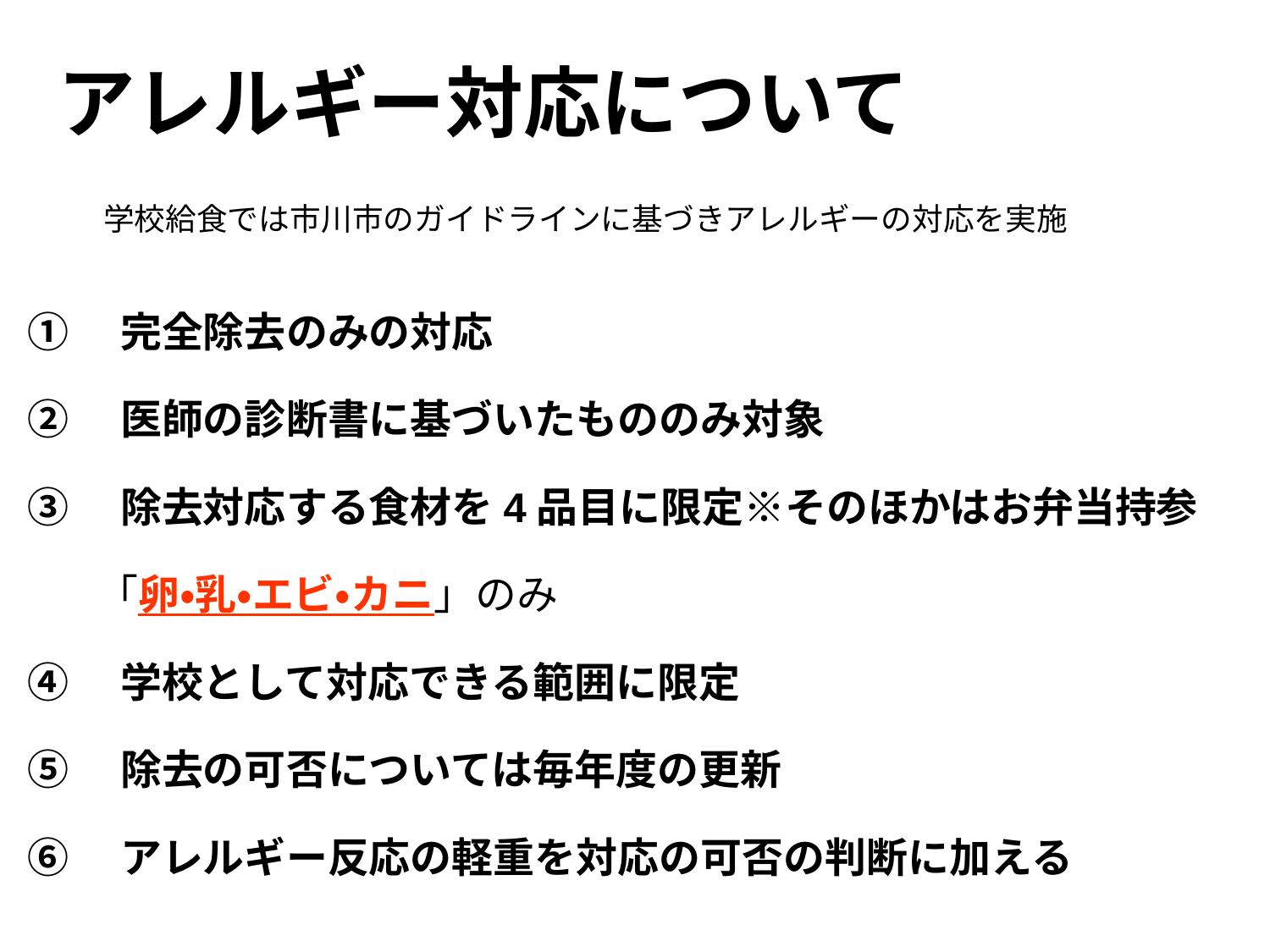

# アレルギー対応について
　　学校給食では市川市のガイドラインに基づきアレルギーの対応を実施
①　完全除去のみの対応
②　医師の診断書に基づいたもののみ対象
③　除去対応する食材を4品目に限定※そのほかはお弁当持参
　　「卵・乳・エビ・カニ」のみ
④　学校として対応できる範囲に限定
⑤　除去の可否については毎年度の更新
⑥　アレルギー反応の軽重を対応の可否の判断に加える